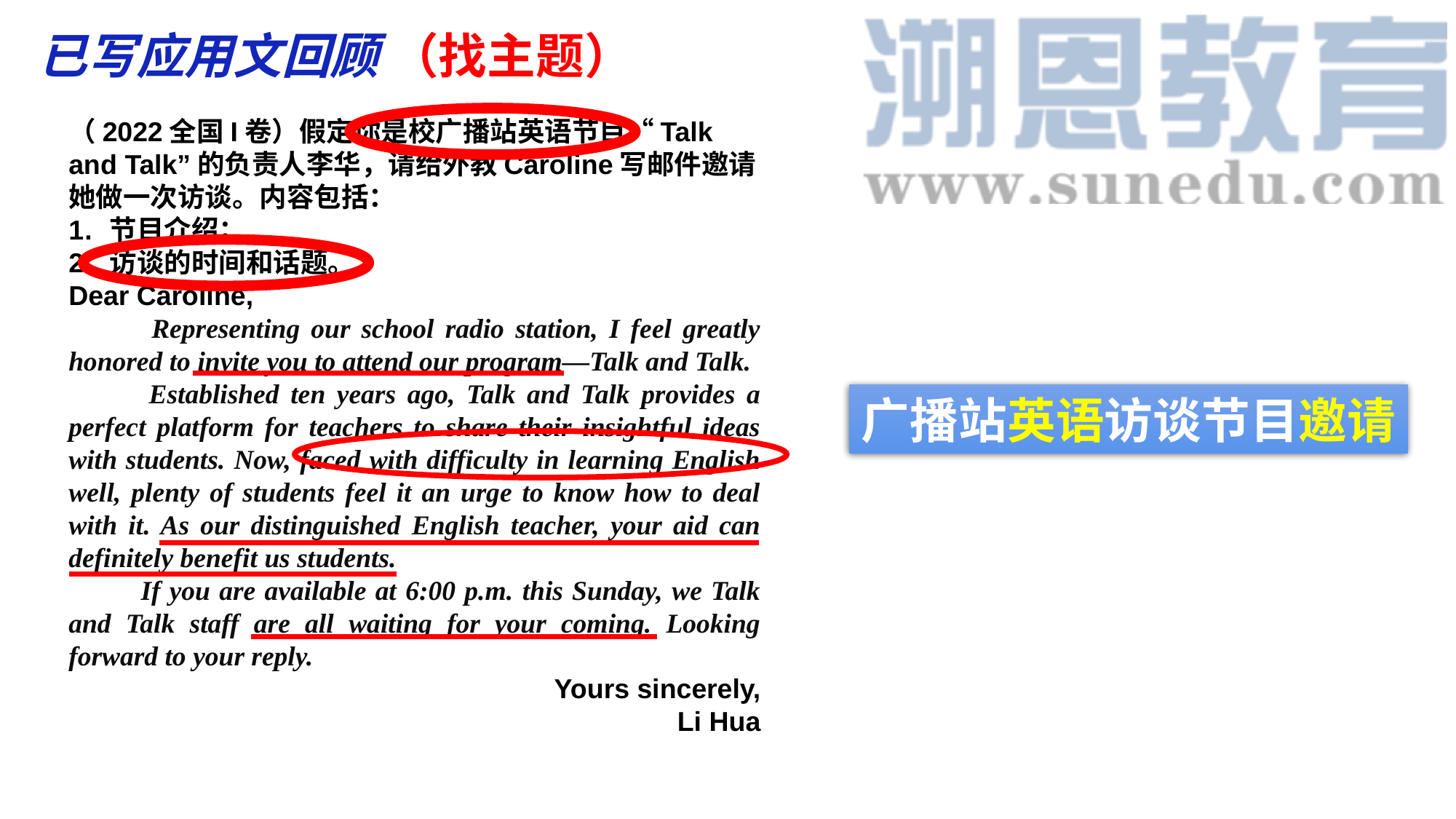

已写应用文回顾 （找主题）

（2022全国I卷）假定你是校广播站英语节目“Talk and Talk”的负责人李华，请给外教Caroline写邮件邀请她做一次访谈。内容包括：
节目介绍；
访谈的时间和话题。
Dear Caroline,
       Representing our school radio station, I feel greatly honored to invite you to attend our program—Talk and Talk.
       Established ten years ago, Talk and Talk provides a perfect platform for teachers to share their insightful ideas with students. Now, faced with difficulty in learning English well, plenty of students feel it an urge to know how to deal with it. As our distinguished English teacher, your aid can definitely benefit us students.
        If you are available at 6:00 p.m. this Sunday, we Talk and Talk staff are all waiting for your coming. Looking forward to your reply.
Yours sincerely,
Li Hua

广播站英语访谈节目邀请